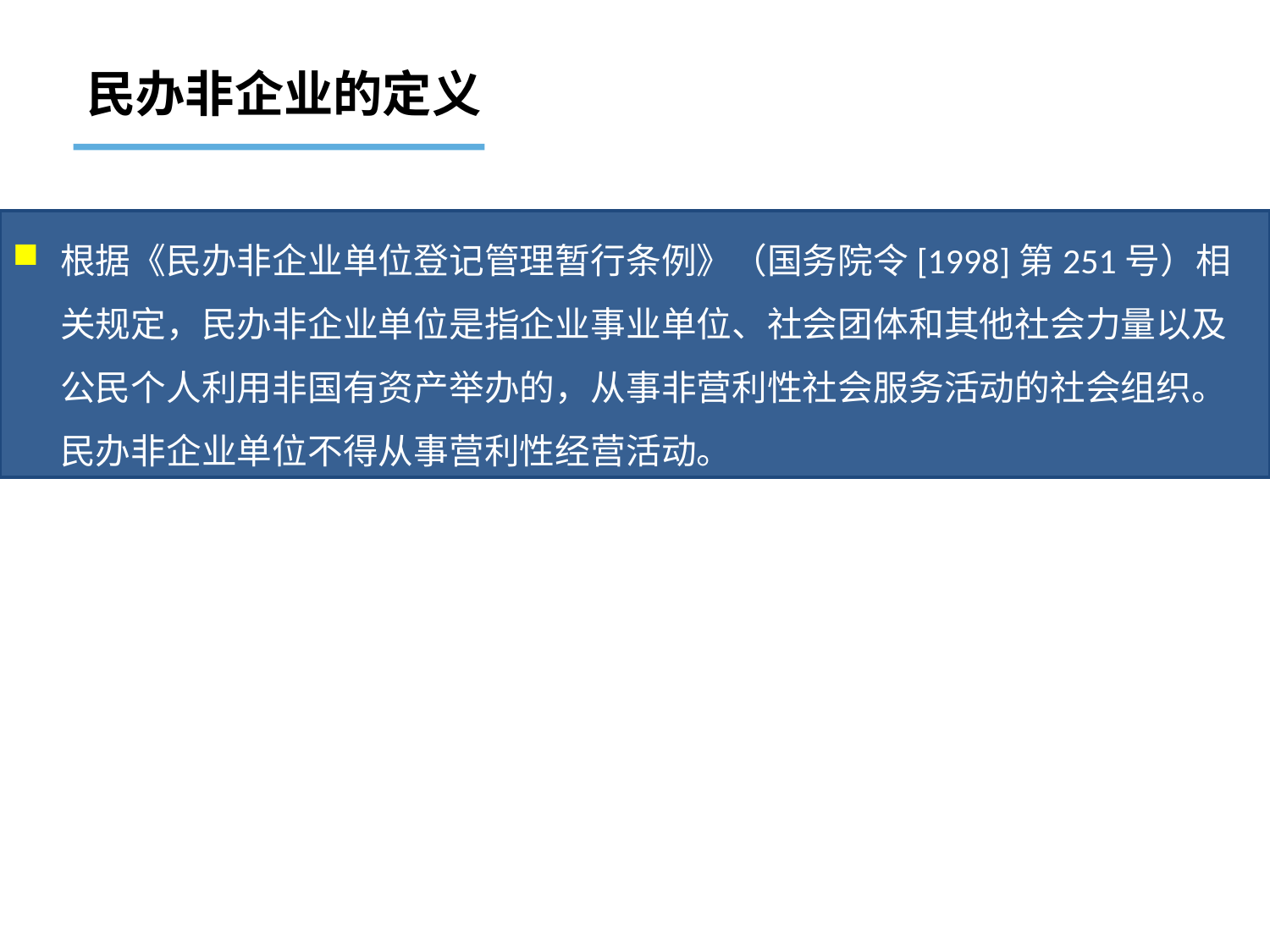

民办非企业的定义
根据《民办非企业单位登记管理暂行条例》（国务院令[1998]第251号）相关规定，民办非企业单位是指企业事业单位、社会团体和其他社会力量以及公民个人利用非国有资产举办的，从事非营利性社会服务活动的社会组织。民办非企业单位不得从事营利性经营活动。